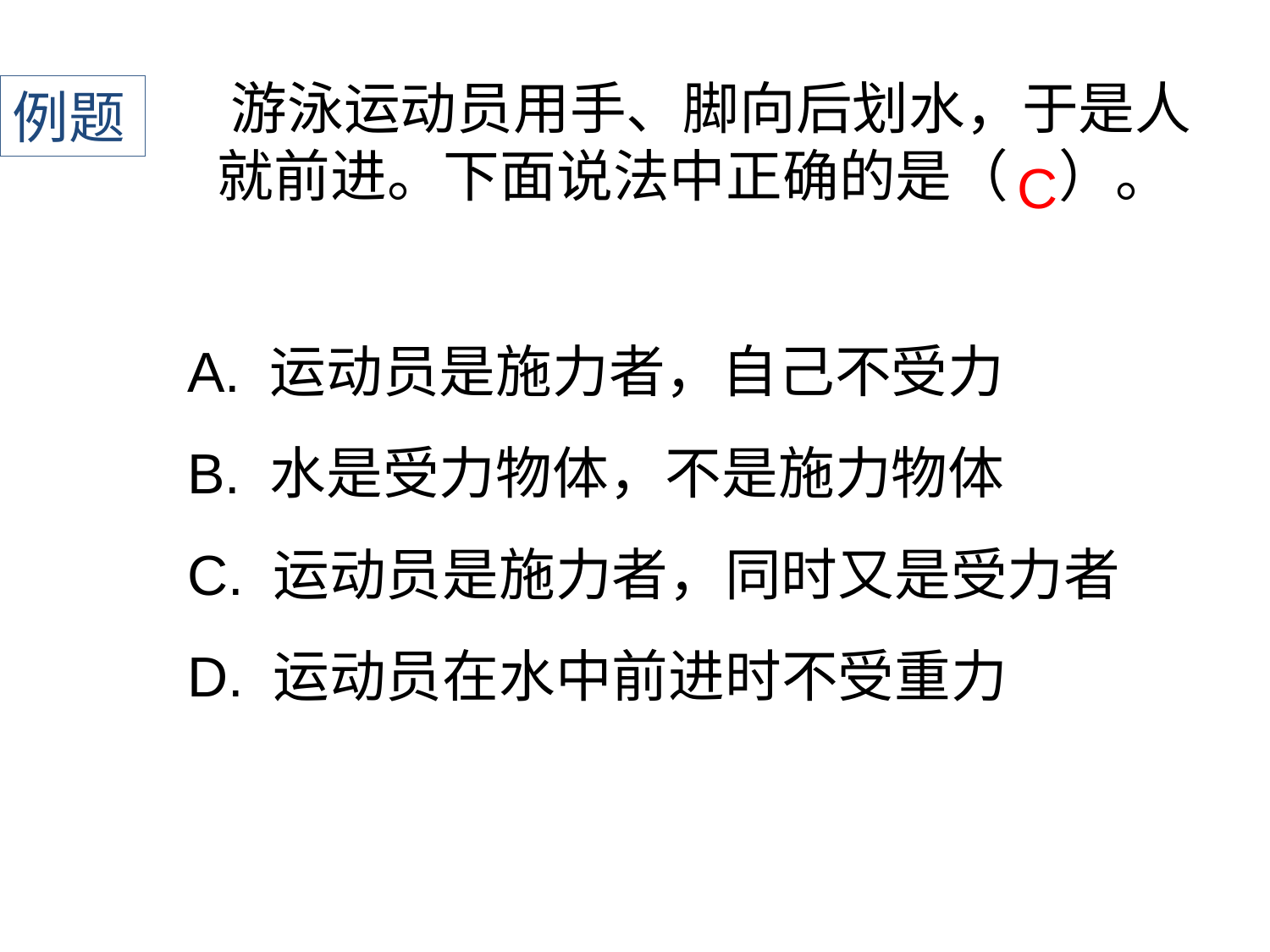

﻿游泳运动员用手、脚向后划水，于是人就前进。下面说法中正确的是（    ）。
例题
C
A. 运动员是施力者，自己不受力
B. 水是受力物体，不是施力物体
C. 运动员是施力者，同时又是受力者
﻿D. 运动员在水中前进时不受重力